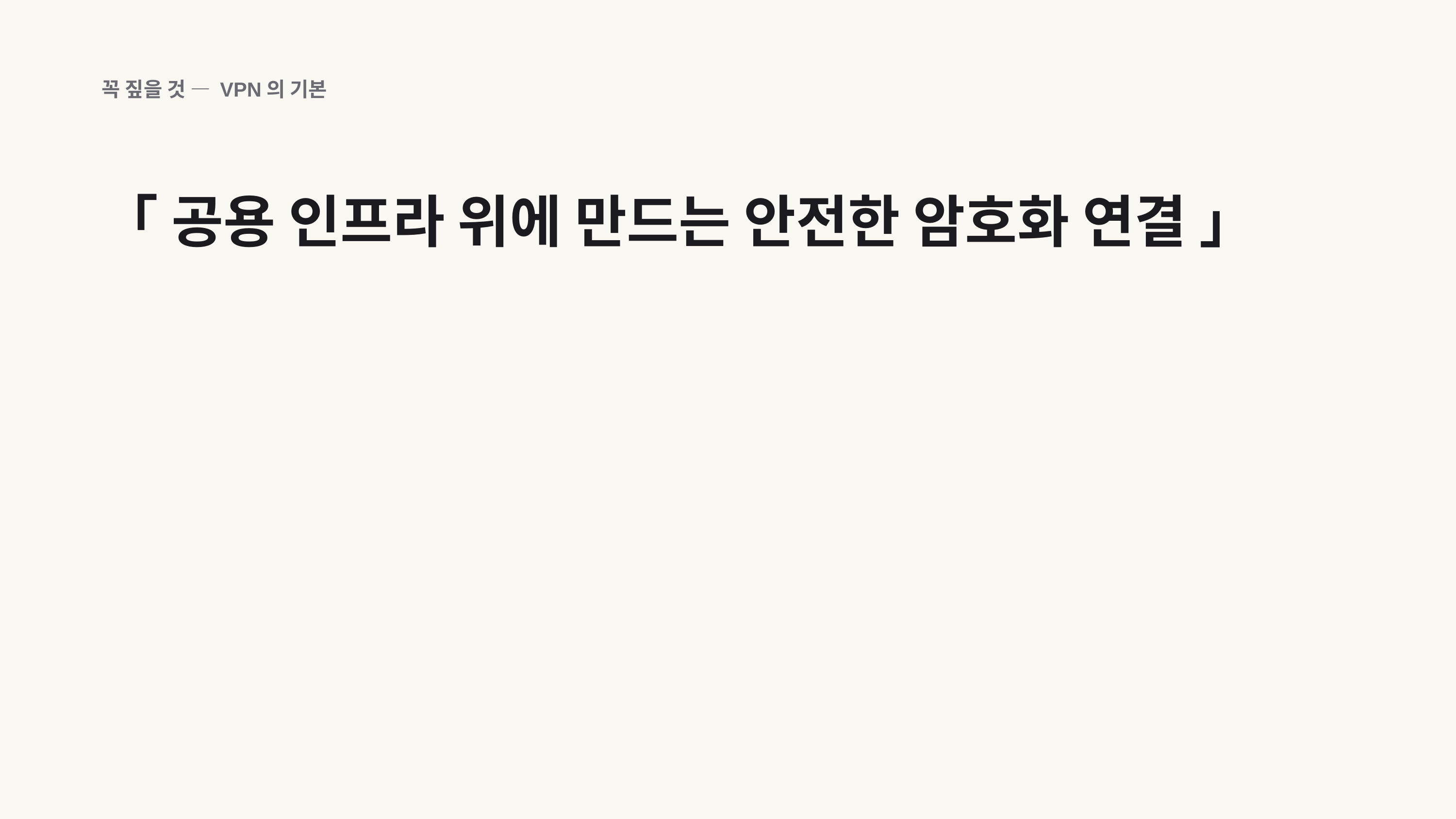

꼭 짚을 것 — VPN의 기본
「 공용 인프라 위에 만드는 안전한 암호화 연결 」